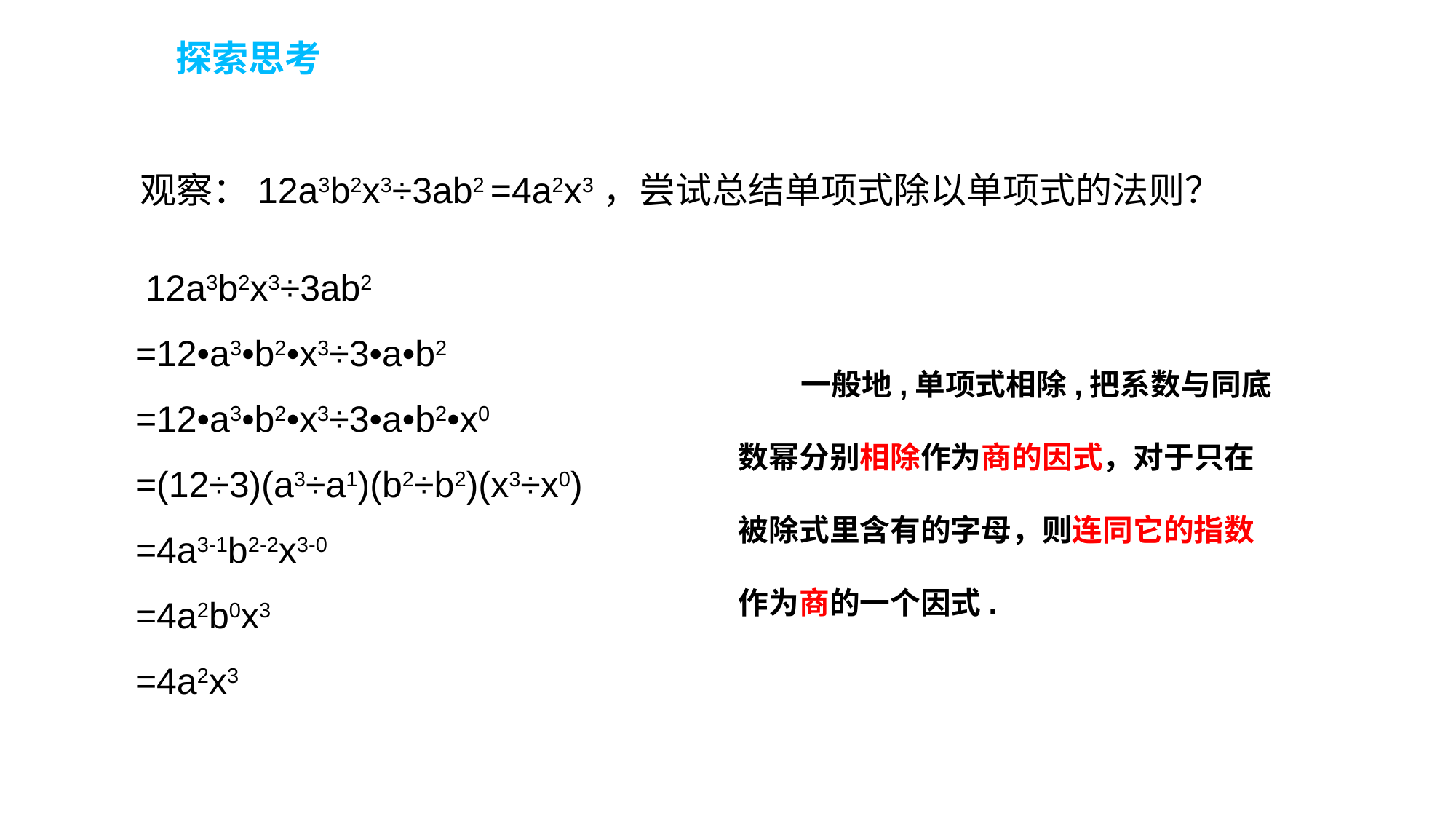

探索思考
   观察：12a3b2x3÷3ab2 =4a2x3，尝试总结单项式除以单项式的法则？
 12a3b2x3÷3ab2
=12•a3•b2•x3÷3•a•b2
=12•a3•b2•x3÷3•a•b2•x0
=(12÷3)(a3÷a1)(b2÷b2)(x3÷x0)
=4a3-1b2-2x3-0
=4a2b0x3
=4a2x3
        一般地,单项式相除,把系数与同底数幂分别相除作为商的因式，对于只在被除式里含有的字母，则连同它的指数作为商的一个因式.